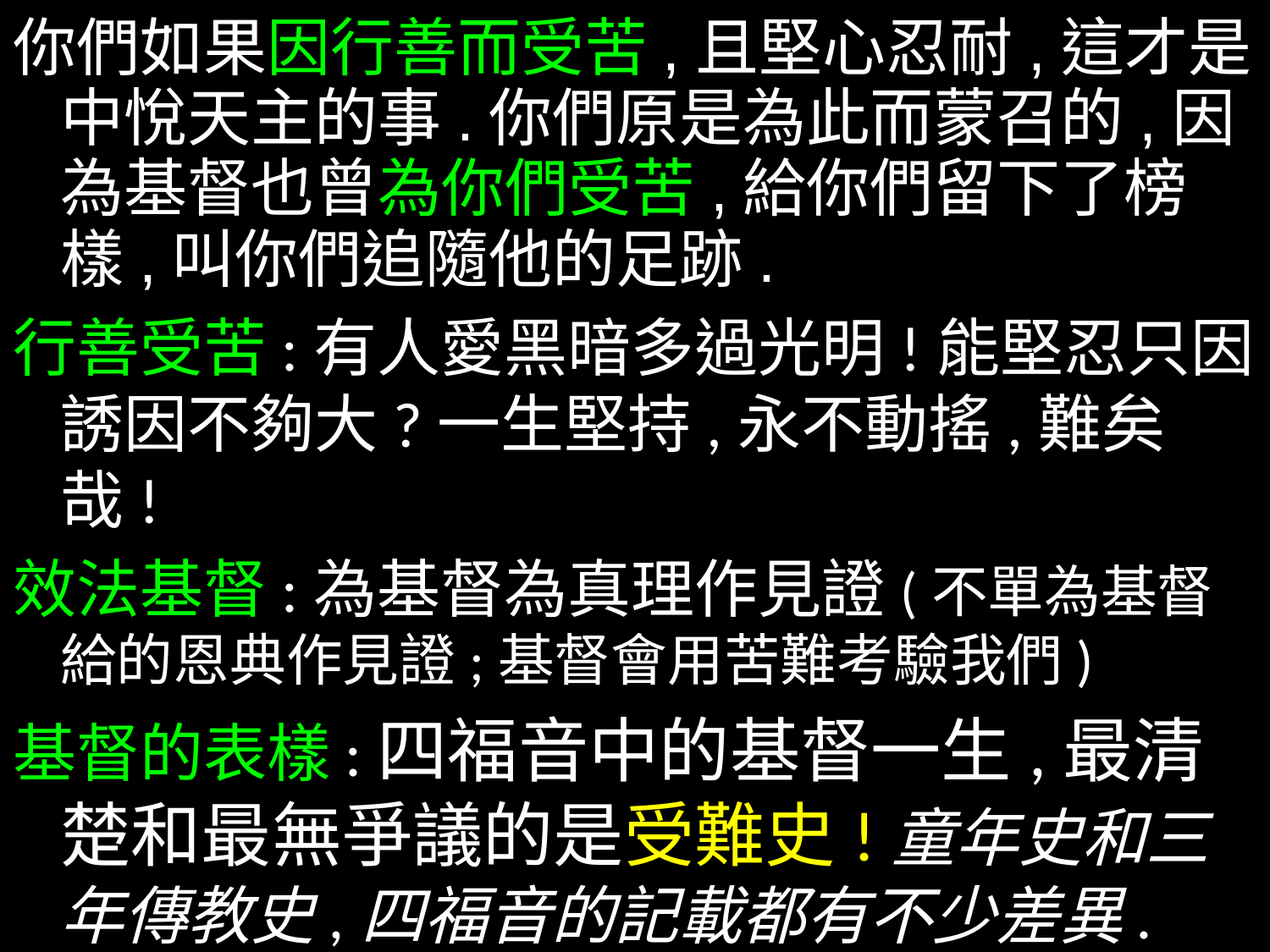

你們如果因行善而受苦,且堅心忍耐,這才是中悅天主的事.你們原是為此而蒙召的,因為基督也曾為你們受苦,給你們留下了榜樣,叫你們追隨他的足跡.
行善受苦:有人愛黑暗多過光明!能堅忍只因誘因不夠大?一生堅持,永不動搖,難矣哉!
效法基督:為基督為真理作見證(不單為基督給的恩典作見證;基督會用苦難考驗我們)
基督的表樣:四福音中的基督一生,最清楚和最無爭議的是受難史!童年史和三年傳教史,四福音的記載都有不少差異.